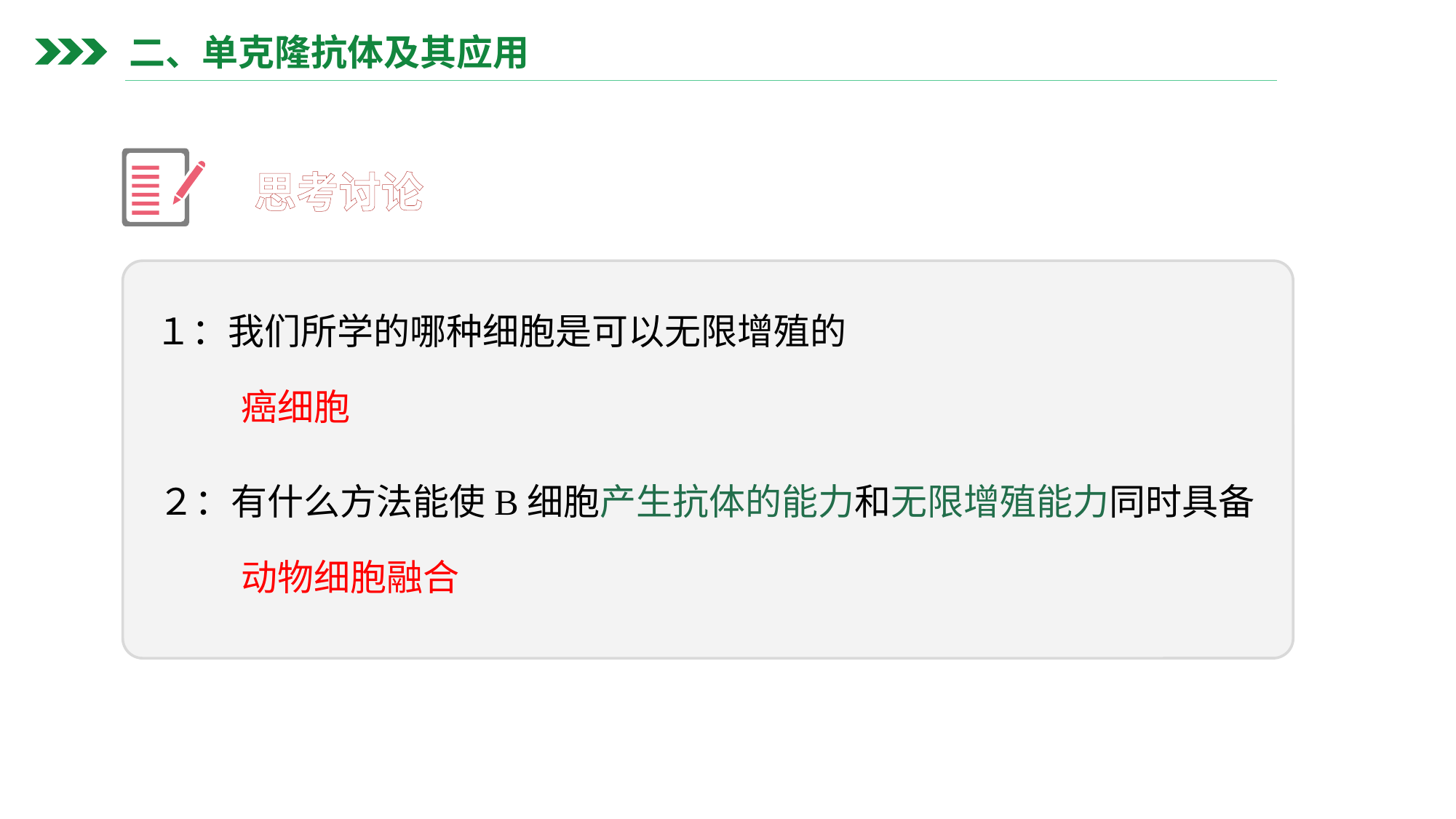

二、单克隆抗体及其应用

思考讨论

１：我们所学的哪种细胞是可以无限增殖的
癌细胞
２：有什么方法能使B细胞产生抗体的能力和无限增殖能力同时具备
动物细胞融合